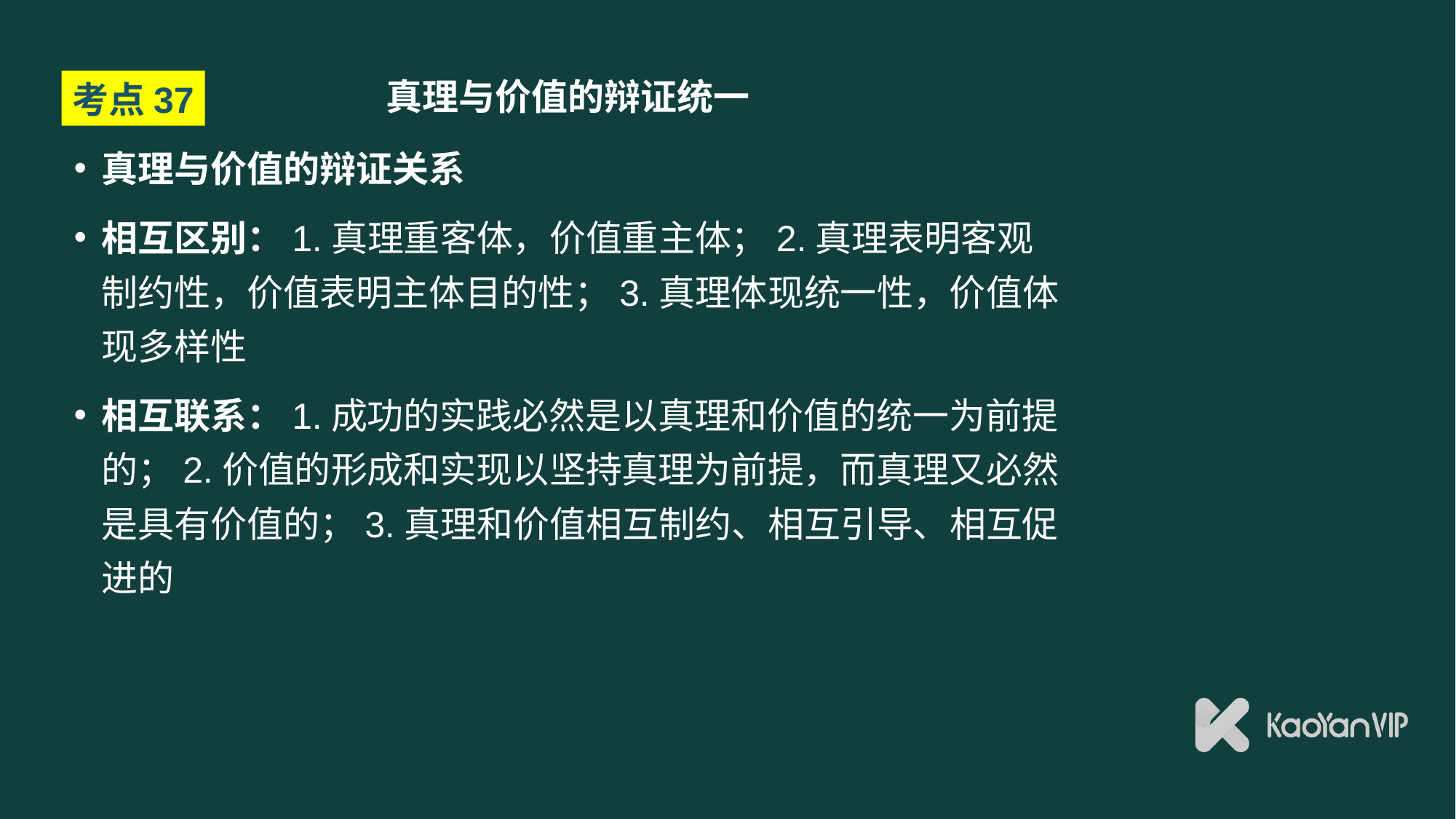

# 真理与价值的辩证统一
考点37
真理与价值的辩证关系
相互区别：1.真理重客体，价值重主体；2.真理表明客观制约性，价值表明主体目的性；3.真理体现统一性，价值体现多样性
相互联系：1.成功的实践必然是以真理和价值的统一为前提的；2.价值的形成和实现以坚持真理为前提，而真理又必然是具有价值的；3.真理和价值相互制约、相互引导、相互促进的